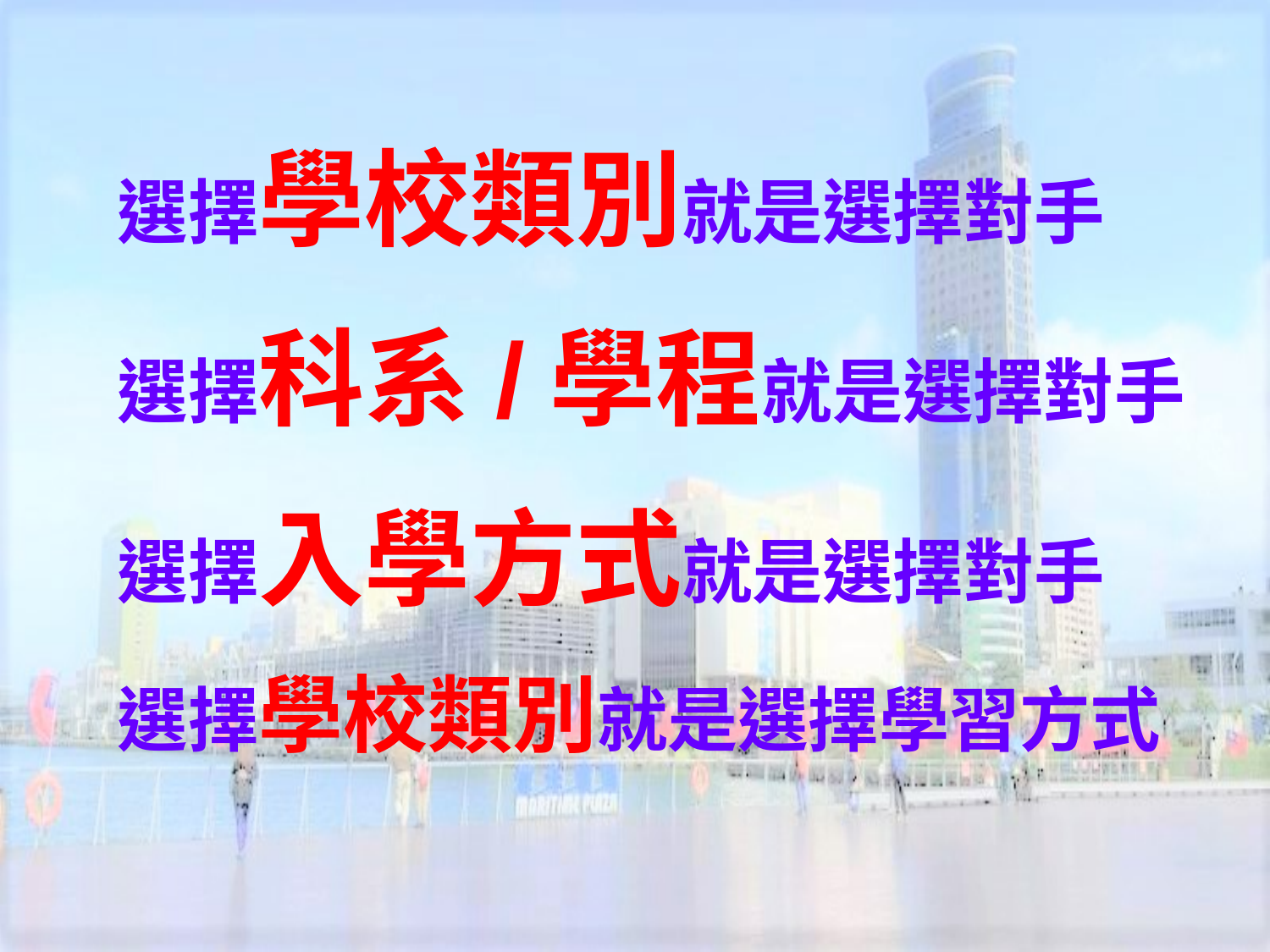

選擇學校類別就是選擇對手
選擇科系/學程就是選擇對手
選擇入學方式就是選擇對手
選擇學校類別就是選擇學習方式